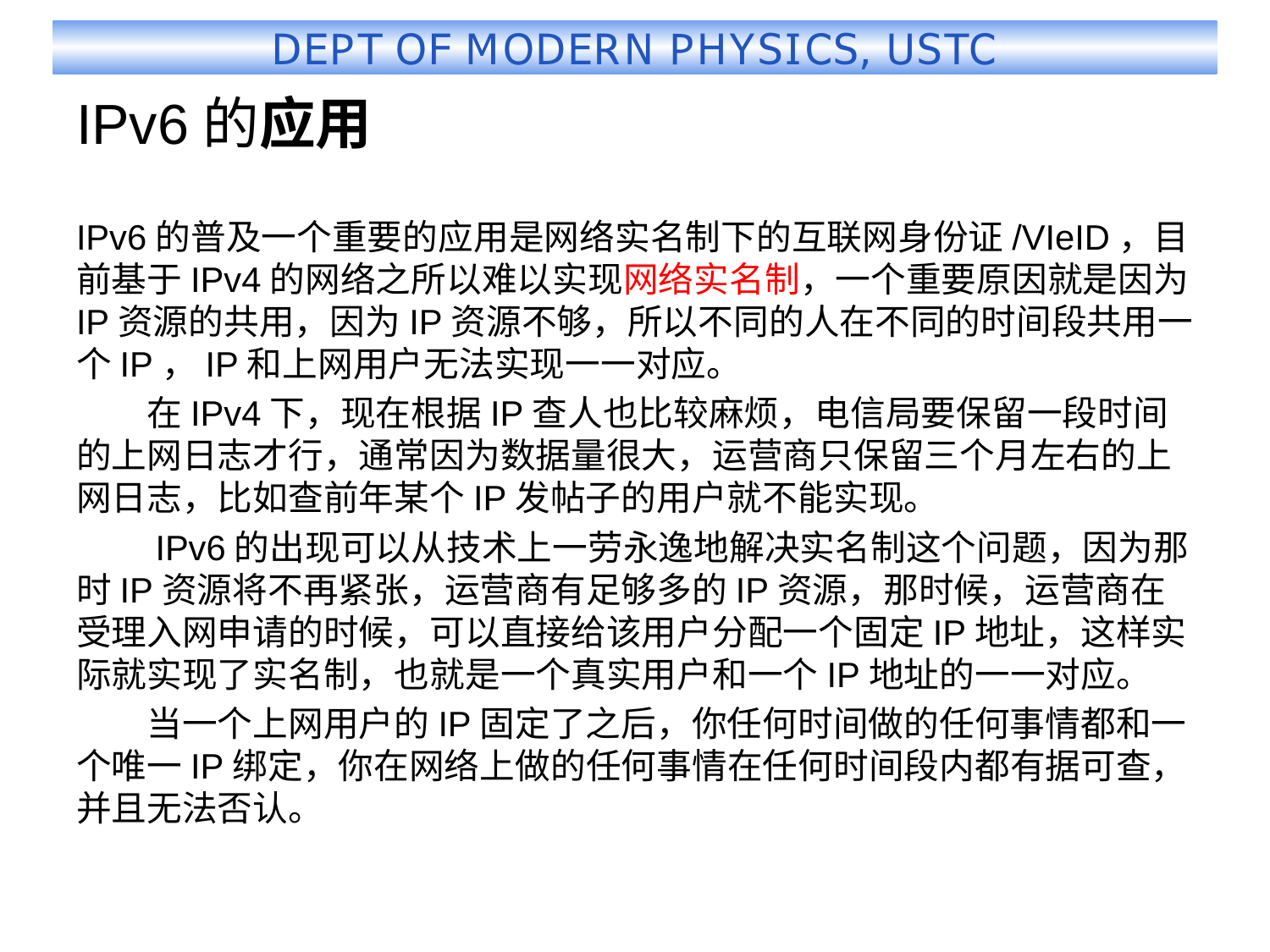

# IPv6的应用
　　IPv6的普及一个重要的应用是网络实名制下的互联网身份证/VIeID，目前基于IPv4的网络之所以难以实现网络实名制，一个重要原因就是因为IP资源的共用，因为IP资源不够，所以不同的人在不同的时间段共用一个IP，IP和上网用户无法实现一一对应。
　　在IPv4下，现在根据IP查人也比较麻烦，电信局要保留一段时间的上网日志才行，通常因为数据量很大，运营商只保留三个月左右的上网日志，比如查前年某个IP发帖子的用户就不能实现。
　　IPv6的出现可以从技术上一劳永逸地解决实名制这个问题，因为那时IP资源将不再紧张，运营商有足够多的IP资源，那时候，运营商在受理入网申请的时候，可以直接给该用户分配一个固定IP地址，这样实际就实现了实名制，也就是一个真实用户和一个IP地址的一一对应。
　　当一个上网用户的IP固定了之后，你任何时间做的任何事情都和一个唯一IP绑定，你在网络上做的任何事情在任何时间段内都有据可查，并且无法否认。